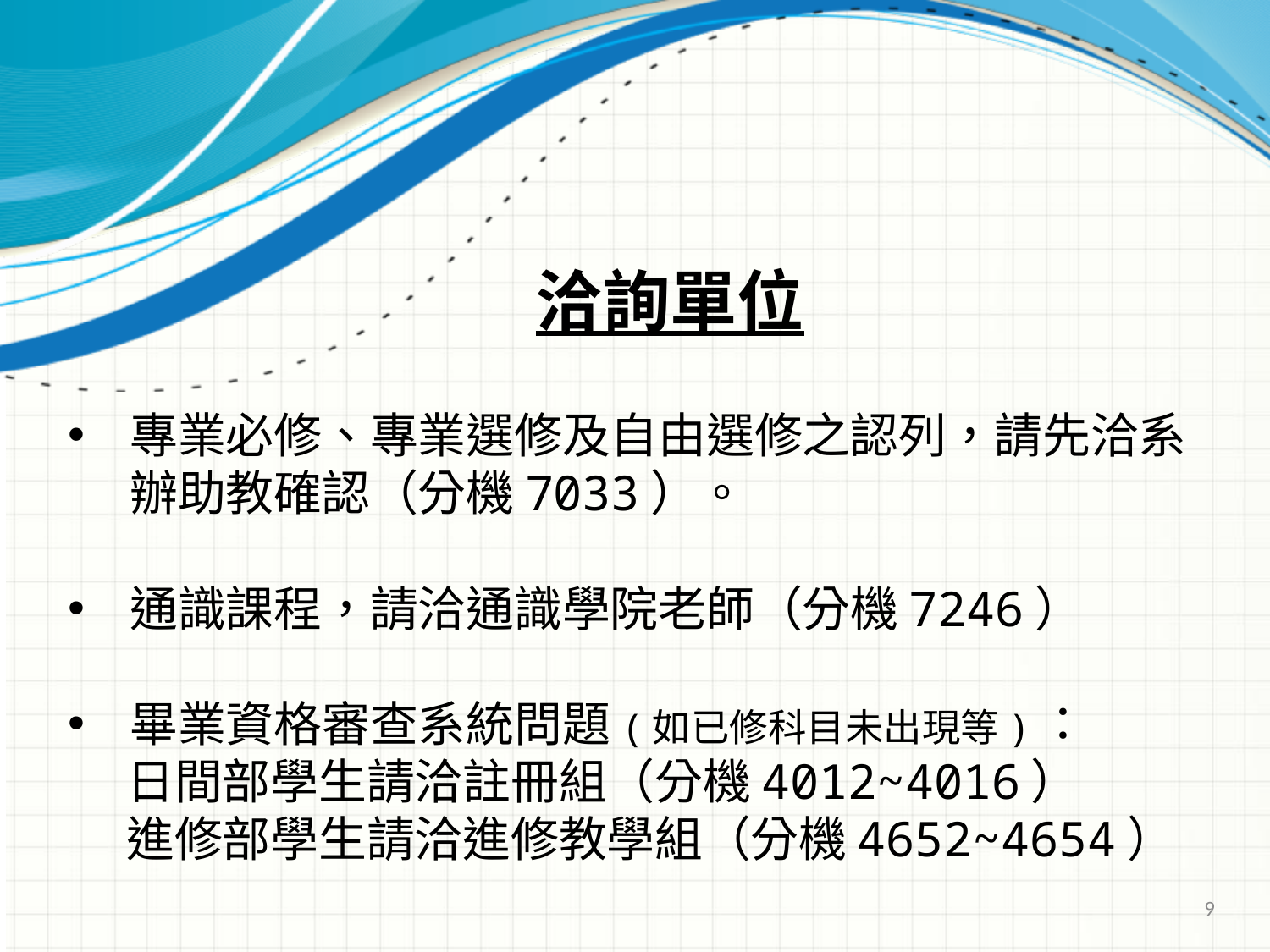

# 洽詢單位
專業必修、專業選修及自由選修之認列，請先洽系辦助教確認（分機7033）。

通識課程，請洽通識學院老師（分機7246）

畢業資格審查系統問題(如已修科目未出現等)：
　 日間部學生請洽註冊組（分機4012~4016）
　 進修部學生請洽進修教學組（分機4652~4654）
9